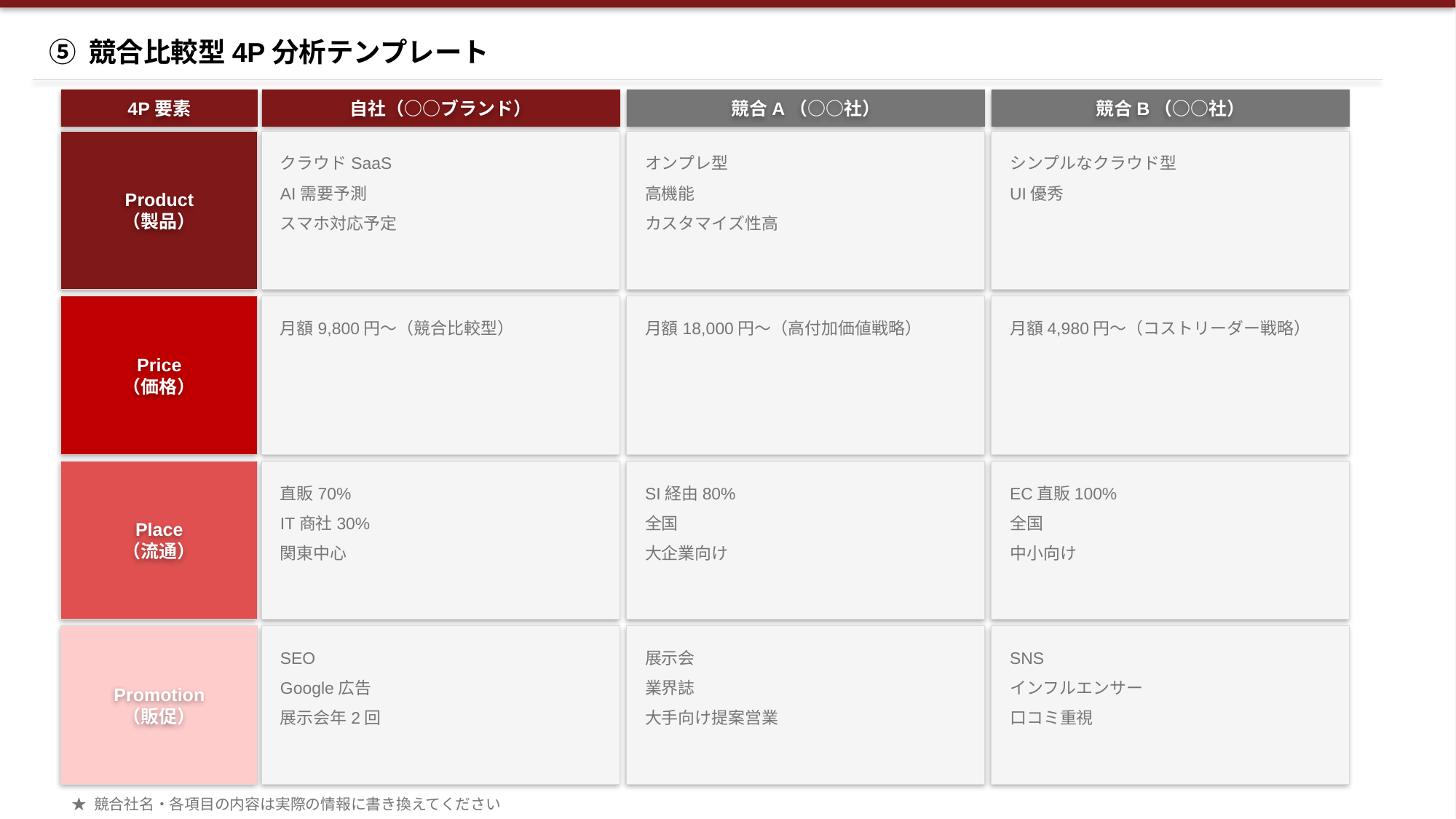

⑤ 競合比較型4P分析テンプレート

4P要素

自社（○○ブランド）

競合A（○○社）

競合B（○○社）

Product
（製品）

クラウドSaaS
AI需要予測
スマホ対応予定
オンプレ型
高機能
カスタマイズ性高
シンプルなクラウド型
UI優秀

Price
（価格）

月額9,800円〜（競合比較型）
月額18,000円〜（高付加価値戦略）
月額4,980円〜（コストリーダー戦略）

Place
（流通）

直販70%
IT商社30%
関東中心
SI経由80%
全国
大企業向け
EC直販100%
全国
中小向け

Promotion
（販促）

SEO
Google広告
展示会年2回
展示会
業界誌
大手向け提案営業
SNS
インフルエンサー
口コミ重視
★ 競合社名・各項目の内容は実際の情報に書き換えてください